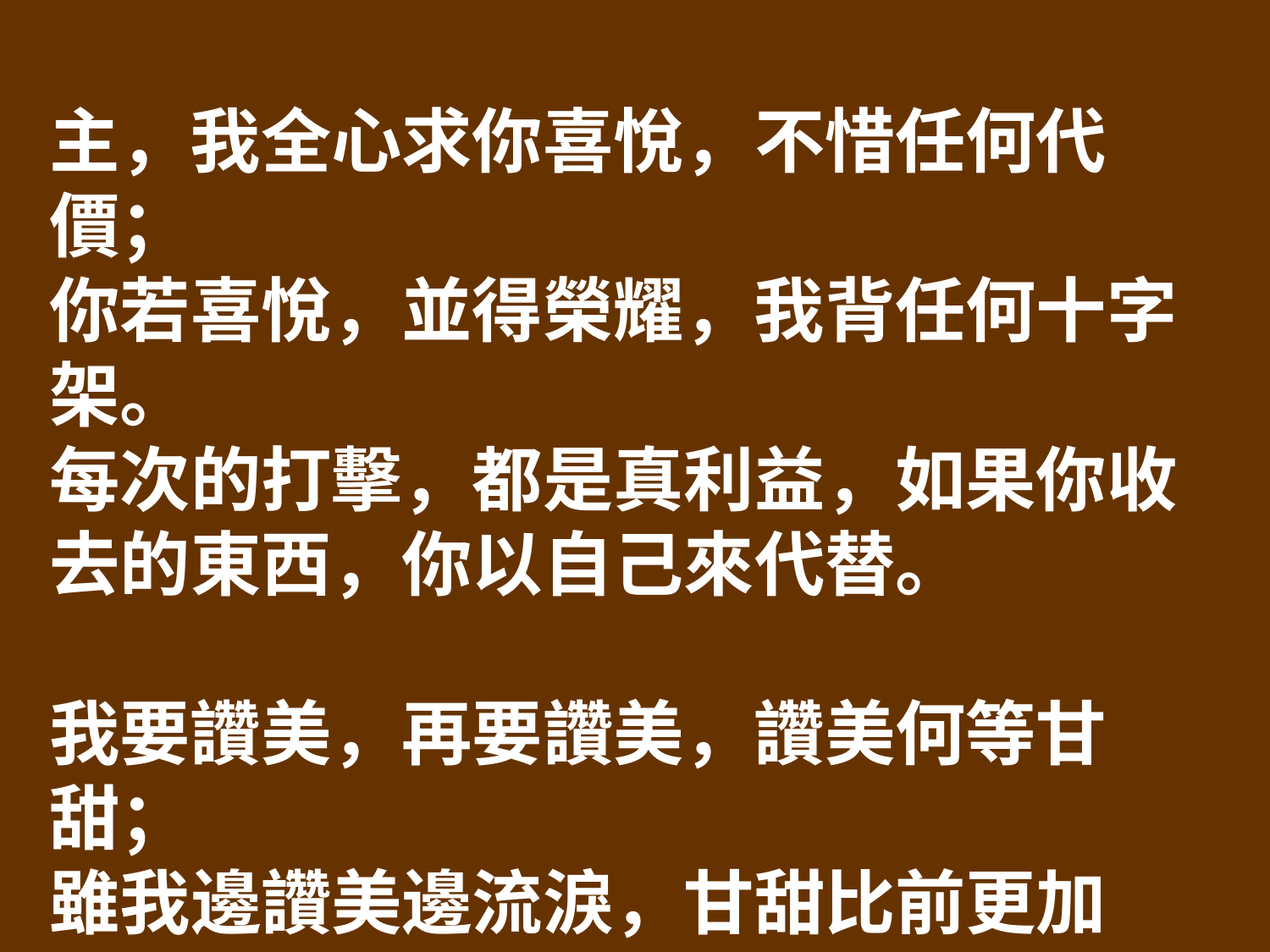

主，我全心求你喜悅，不惜任何代價；
你若喜悅，並得榮耀，我背任何十字架。
每次的打擊，都是真利益，如果你收去的東西，你以自己來代替。

我要讚美，再要讚美，讚美何等甘甜；
雖我邊讚美邊流淚，甘甜比前更加添；
能有甚麼比你更好？比你喜悅可寶？
主，我只有一個禱告：你能加增我減少。
每次的打擊，都是真利益，如果你收去的東西，你以自己來代替。